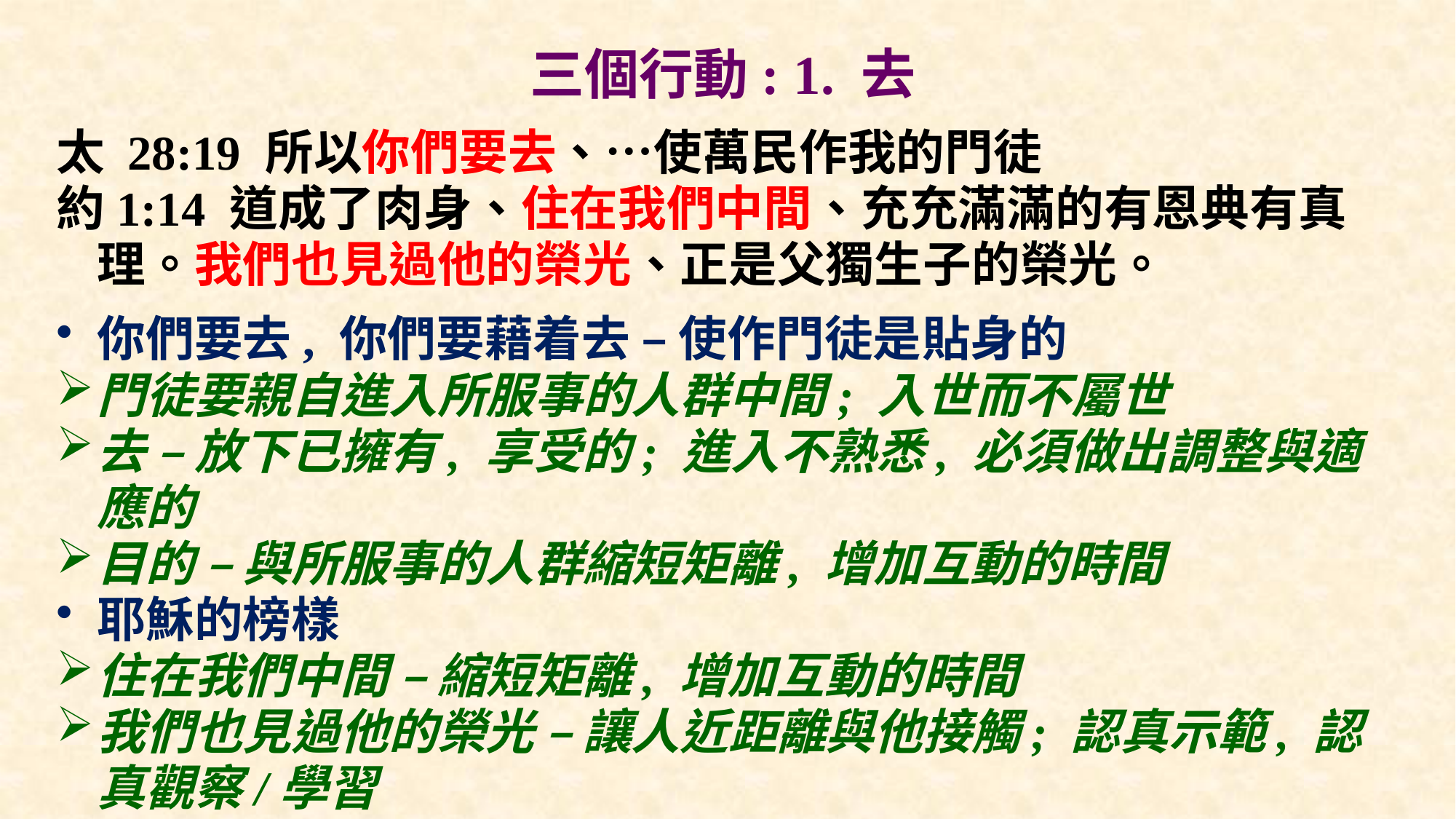

三個行動: 1. 去
太 28:19 所以你們要去、…使萬民作我的門徒
約1:14 道成了肉身、住在我們中間、充充滿滿的有恩典有真理。我們也見過他的榮光、正是父獨生子的榮光。
你們要去, 你們要藉着去 – 使作門徒是貼身的
門徒要親自進入所服事的人群中間; 入世而不屬世
去 – 放下已擁有, 享受的; 進入不熟悉, 必須做出調整與適應的
目的 – 與所服事的人群縮短矩離, 增加互動的時間
耶穌的榜樣
住在我們中間 – 縮短矩離, 增加互動的時間
我們也見過他的榮光 – 讓人近距離與他接觸; 認真示範, 認真觀察/學習